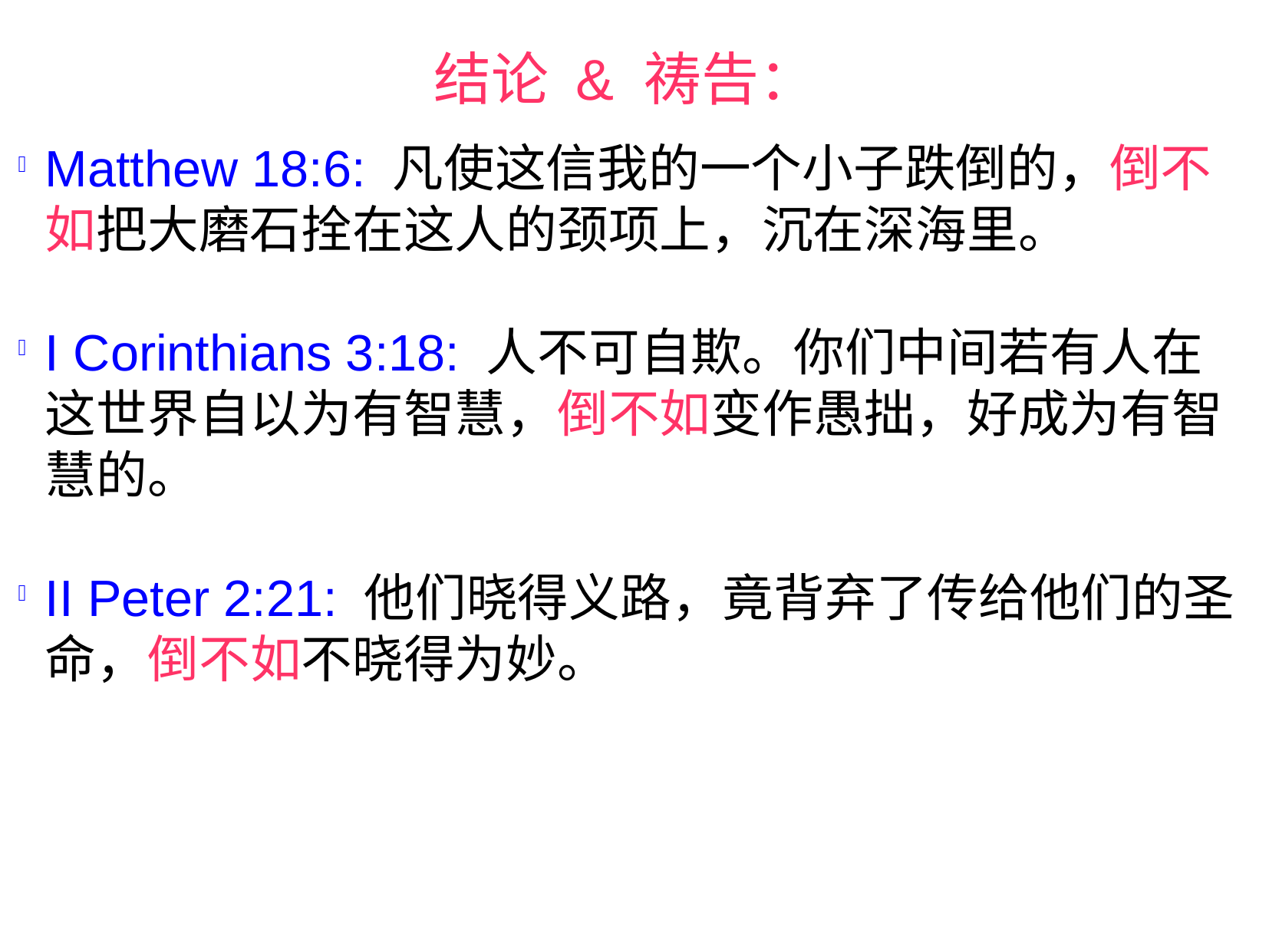

结论 & 祷告：
Matthew 18:6: 凡使这信我的一个小子跌倒的，倒不如把大磨石拴在这人的颈项上，沉在深海里。

I Corinthians 3:18: 人不可自欺。你们中间若有人在这世界自以为有智慧，倒不如变作愚拙，好成为有智慧的。

II Peter 2:21: 他们晓得义路，竟背弃了传给他们的圣命，倒不如不晓得为妙。